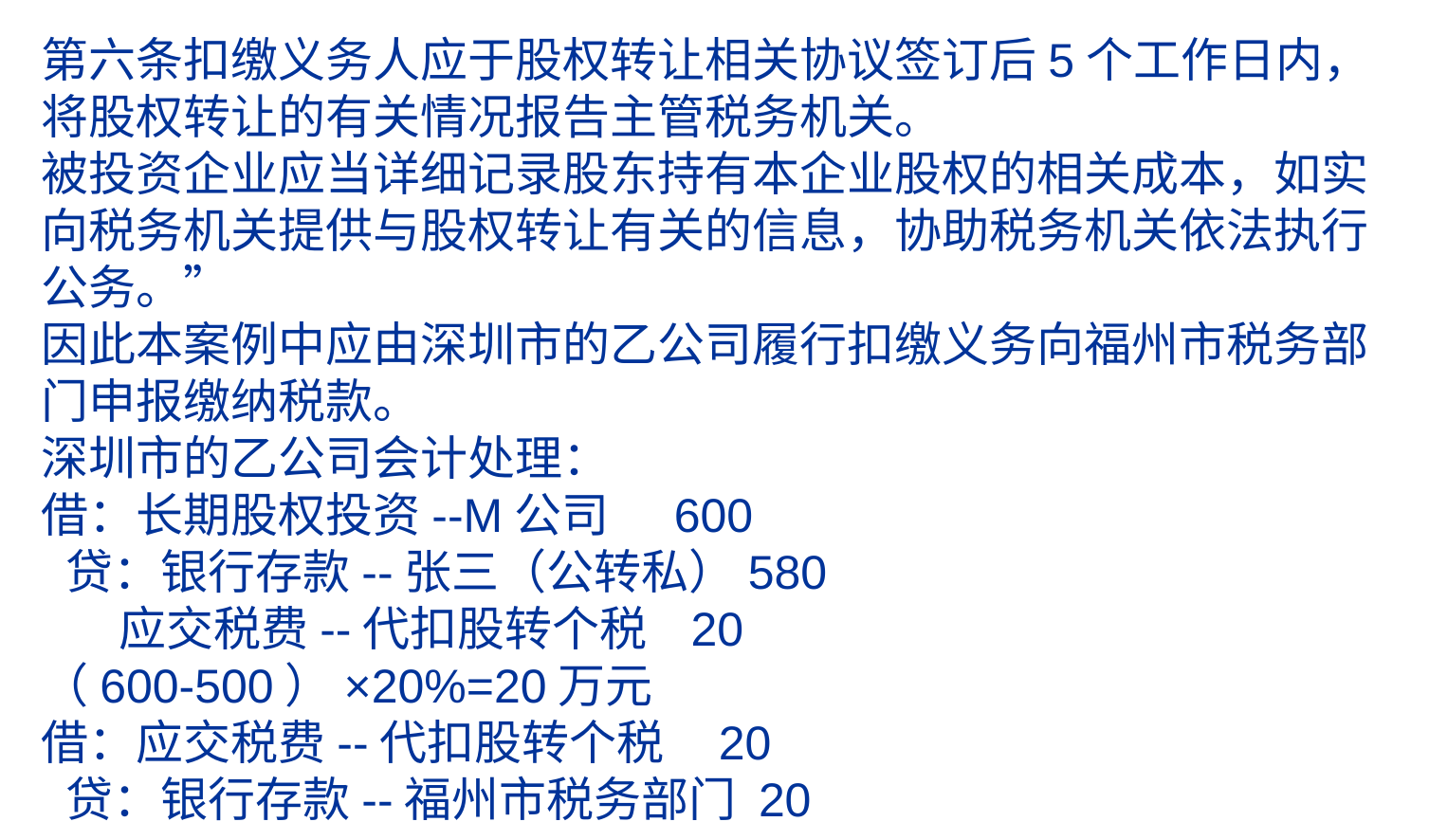

# 第六条扣缴义务人应于股权转让相关协议签订后5个工作日内，将股权转让的有关情况报告主管税务机关。 被投资企业应当详细记录股东持有本企业股权的相关成本，如实向税务机关提供与股权转让有关的信息，协助税务机关依法执行公务。” 因此本案例中应由深圳市的乙公司履行扣缴义务向福州市税务部门申报缴纳税款。 深圳市的乙公司会计处理： 借：长期股权投资--M公司     600 贷：银行存款--张三（公转私）580 应交税费--代扣股转个税   20 （600-500）×20%=20万元 借：应交税费--代扣股转个税    20 贷：银行存款--福州市税务部门 20